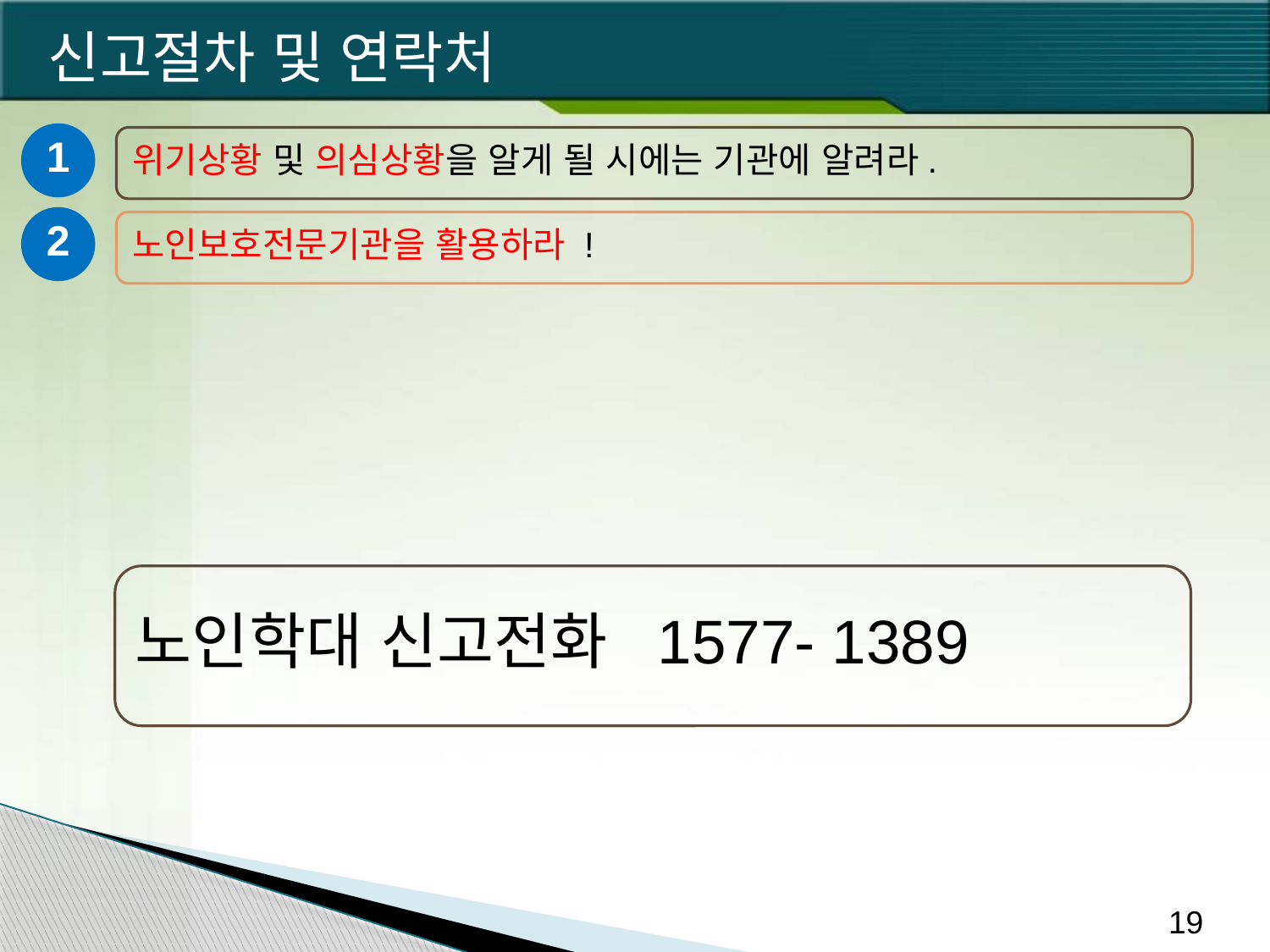

신고절차 및 연락처
1
위기상황 및 의심상황을 알게 될 시에는 기관에 알려라.
2
노인보호전문기관을 활용하라 !
노인학대 신고전화  1577- 1389
19